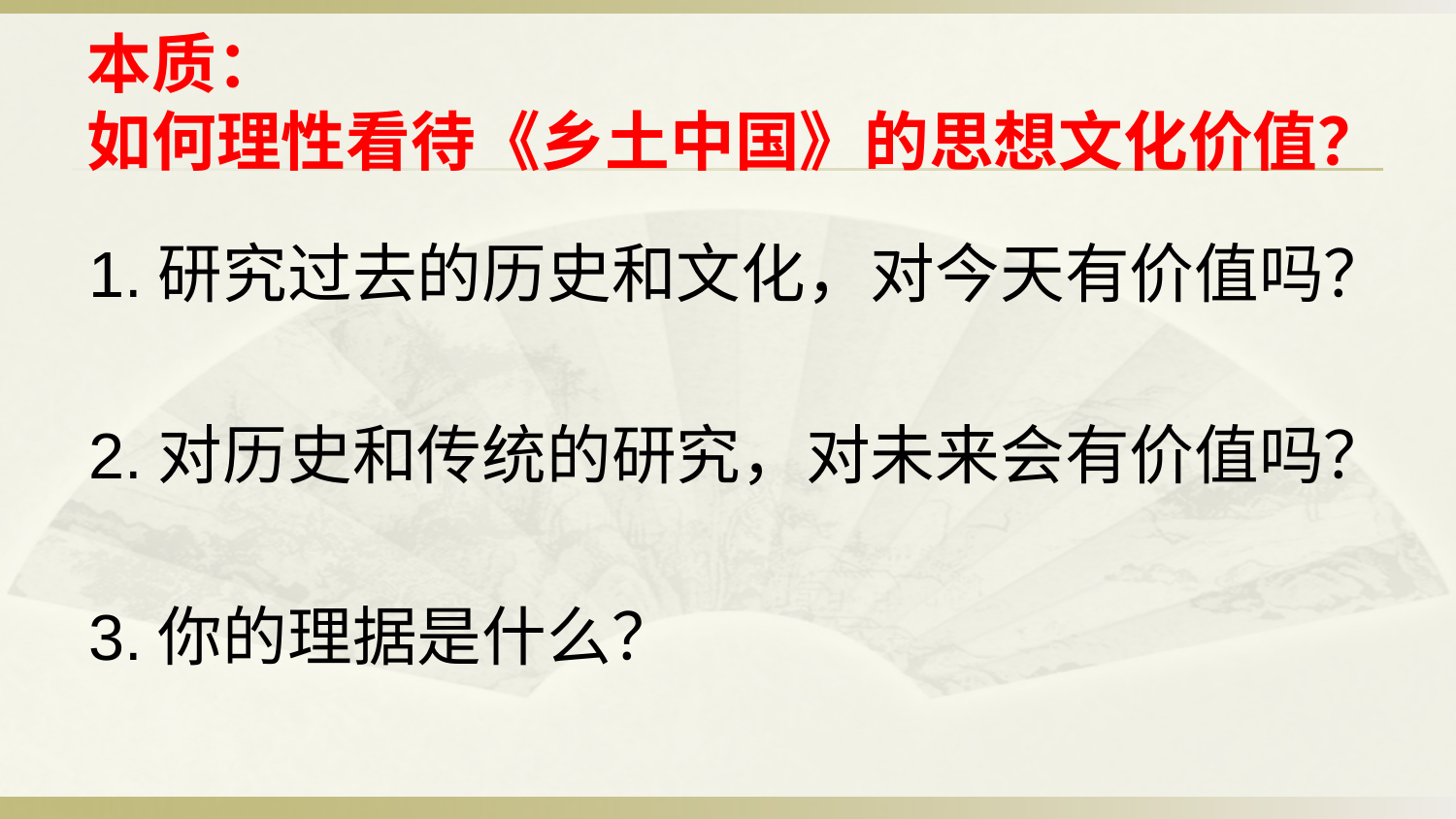

# 本质： 如何理性看待《乡土中国》的思想文化价值？
1.研究过去的历史和文化，对今天有价值吗？

2.对历史和传统的研究，对未来会有价值吗？

3.你的理据是什么？